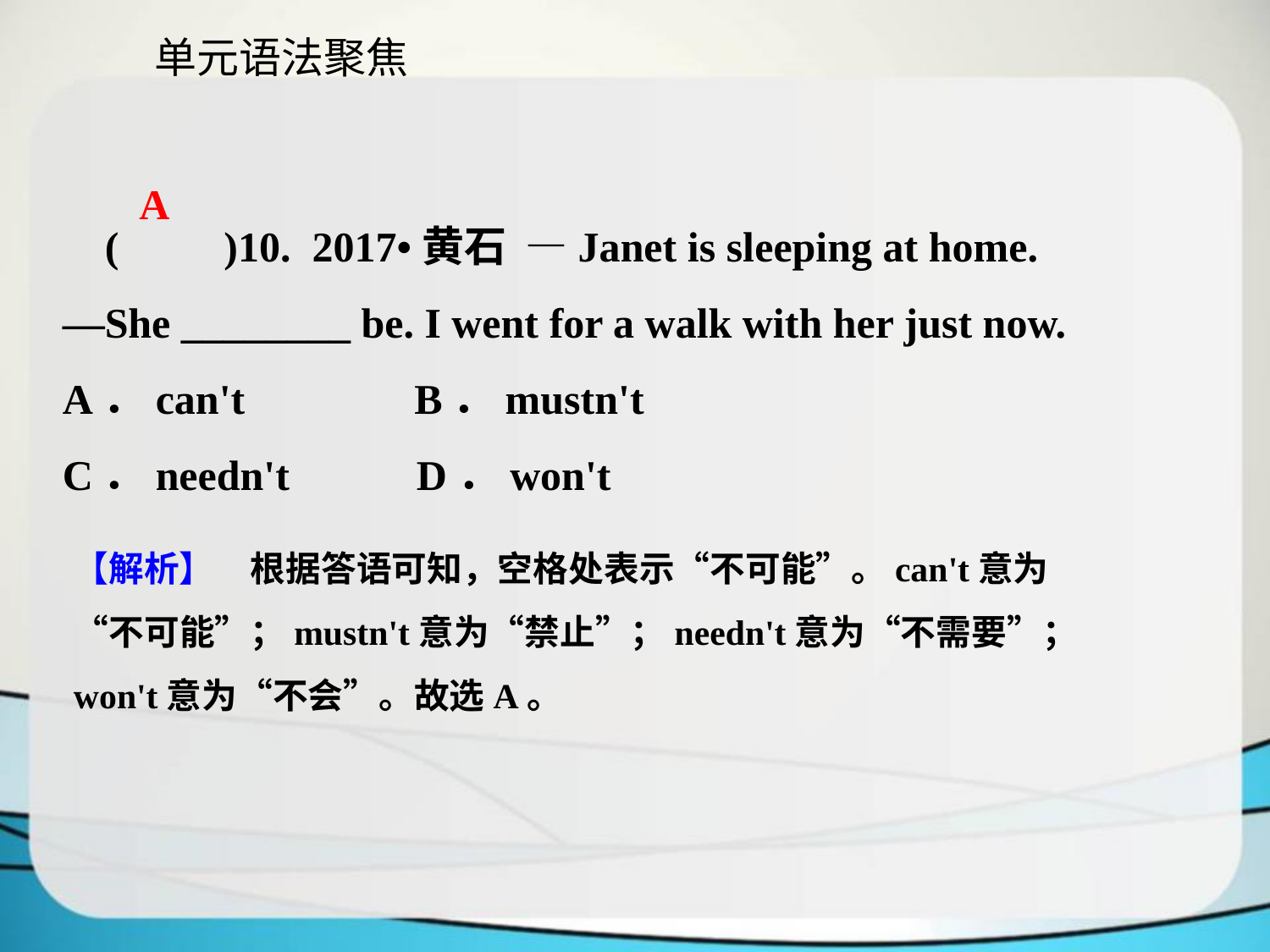

单元语法聚焦
A
    (　　)10.  2017•黄石  —Janet is sleeping at home.
—She ________ be. I went for a walk with her just now.
A．can't                B．mustn't
C．needn't            D．won't

【解析】　根据答语可知，空格处表示“不可能”。can't意为“不可能”；mustn't意为“禁止”；needn't意为“不需要”；won't意为“不会”。故选A。